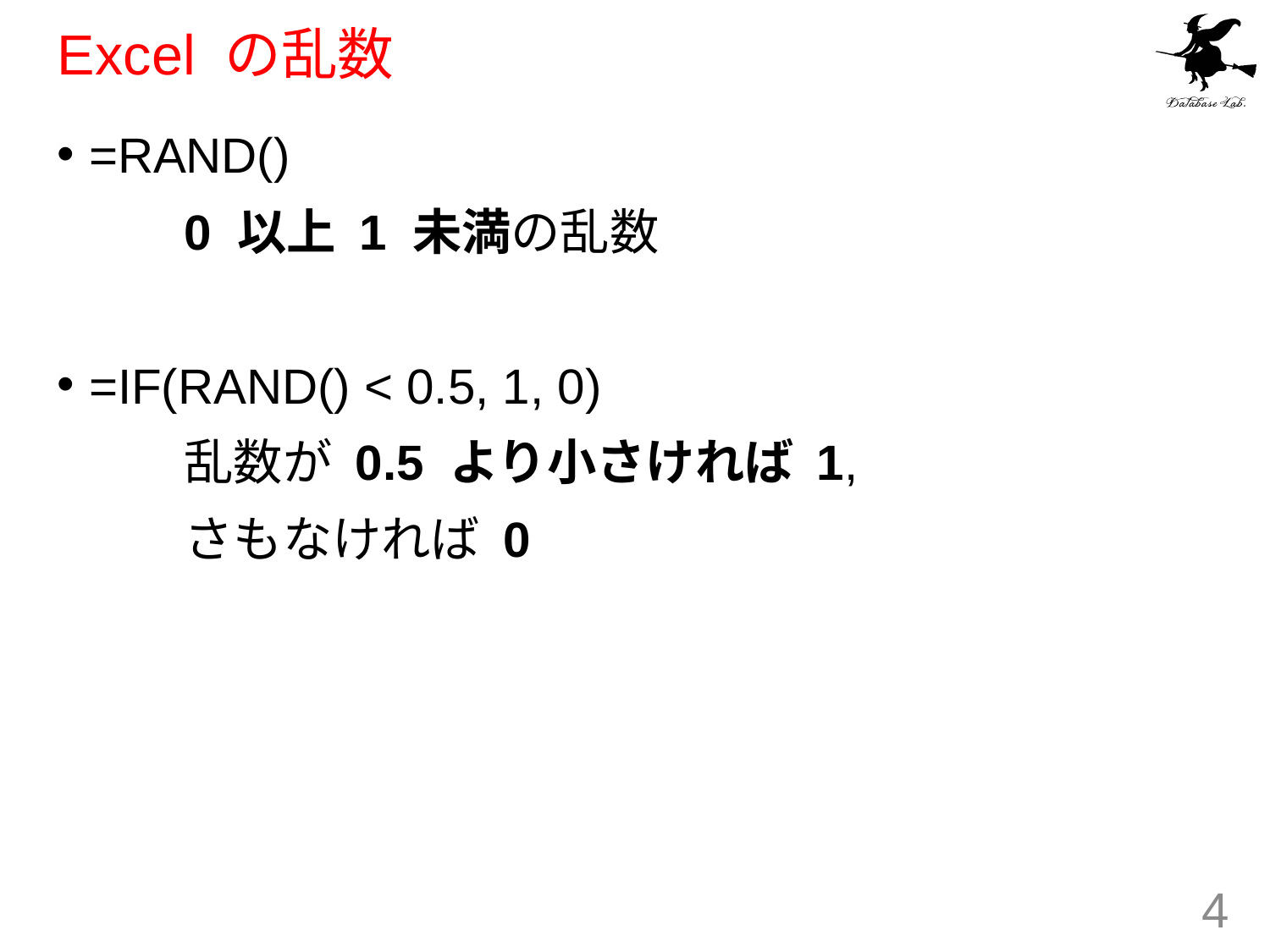

# Excel の乱数
=RAND()
　　	0 以上 1 未満の乱数

=IF(RAND() < 0.5, 1, 0)
　　	乱数が 0.5 より小さければ 1,
	さもなければ 0

4